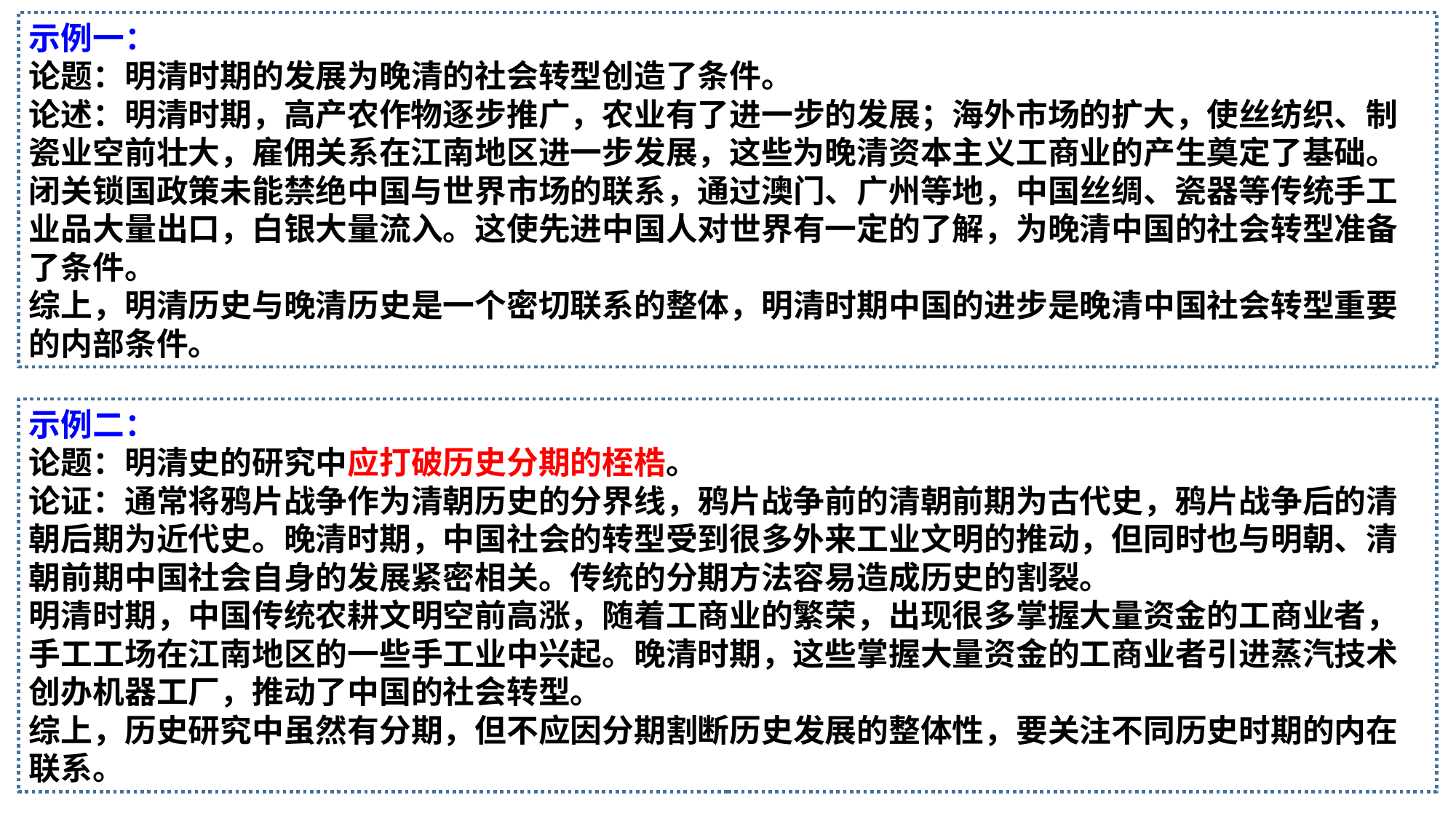

示例一：论题：明清时期的发展为晚清的社会转型创造了条件。论述：明清时期，高产农作物逐步推广，农业有了进一步的发展；海外市场的扩大，使丝纺织、制瓷业空前壮大，雇佣关系在江南地区进一步发展，这些为晚清资本主义工商业的产生奠定了基础。闭关锁国政策未能禁绝中国与世界市场的联系，通过澳门、广州等地，中国丝绸、瓷器等传统手工业品大量出口，白银大量流入。这使先进中国人对世界有一定的了解，为晚清中国的社会转型准备了条件。综上，明清历史与晚清历史是一个密切联系的整体，明清时期中国的进步是晚清中国社会转型重要的内部条件。
示例二：论题：明清史的研究中应打破历史分期的桎梏。论证：通常将鸦片战争作为清朝历史的分界线，鸦片战争前的清朝前期为古代史，鸦片战争后的清朝后期为近代史。晚清时期，中国社会的转型受到很多外来工业文明的推动，但同时也与明朝、清朝前期中国社会自身的发展紧密相关。传统的分期方法容易造成历史的割裂。明清时期，中国传统农耕文明空前高涨，随着工商业的繁荣，出现很多掌握大量资金的工商业者，手工工场在江南地区的一些手工业中兴起。晚清时期，这些掌握大量资金的工商业者引进蒸汽技术创办机器工厂，推动了中国的社会转型。综上，历史研究中虽然有分期，但不应因分期割断历史发展的整体性，要关注不同历史时期的内在联系。